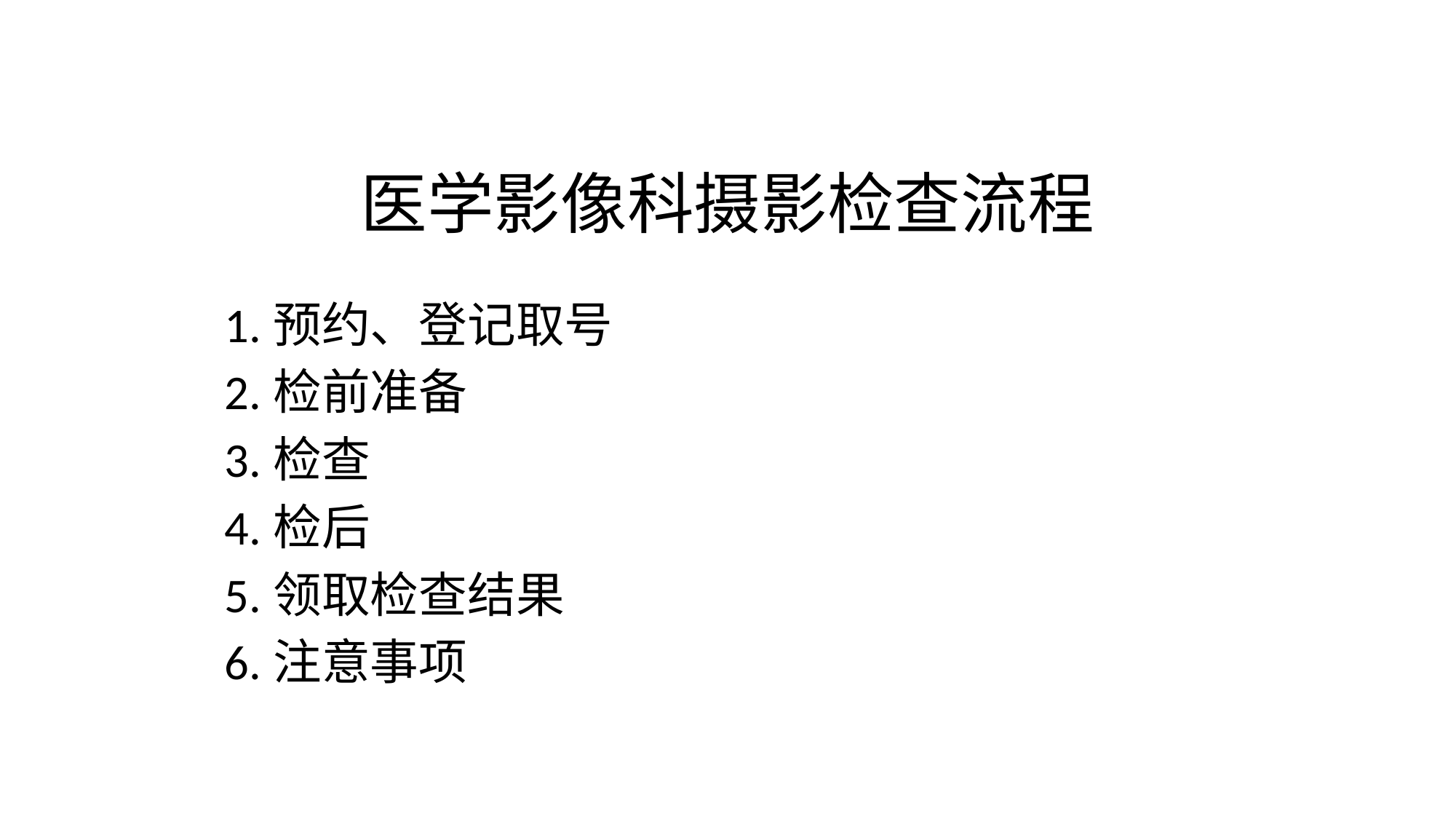

# 医学影像科摄影检查流程
1.预约、登记取号
2.检前准备
3.检查
4.检后
5.领取检查结果
6.注意事项